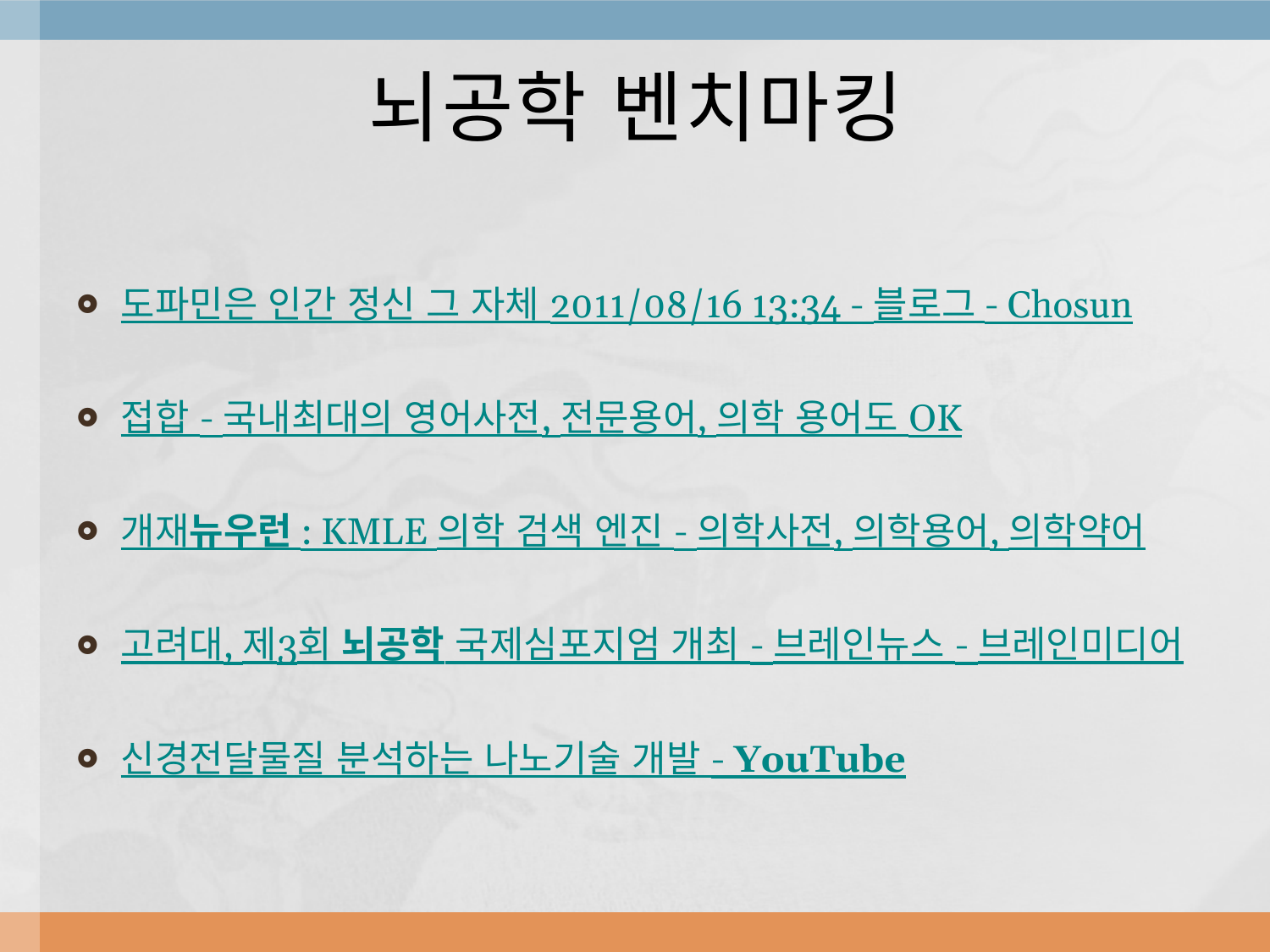

# 뇌공학 벤치마킹

도파민은 인간 정신 그 자체 2011/08/16 13:34 - 블로그 - Chosun

접합 - 국내최대의 영어사전, 전문용어, 의학 용어도 OK

개재뉴우런 : KMLE 의학 검색 엔진 - 의학사전, 의학용어, 의학약어

고려대, 제3회 뇌공학 국제심포지엄 개최 - 브레인뉴스 - 브레인미디어

신경전달물질 분석하는 나노기술 개발 - YouTube